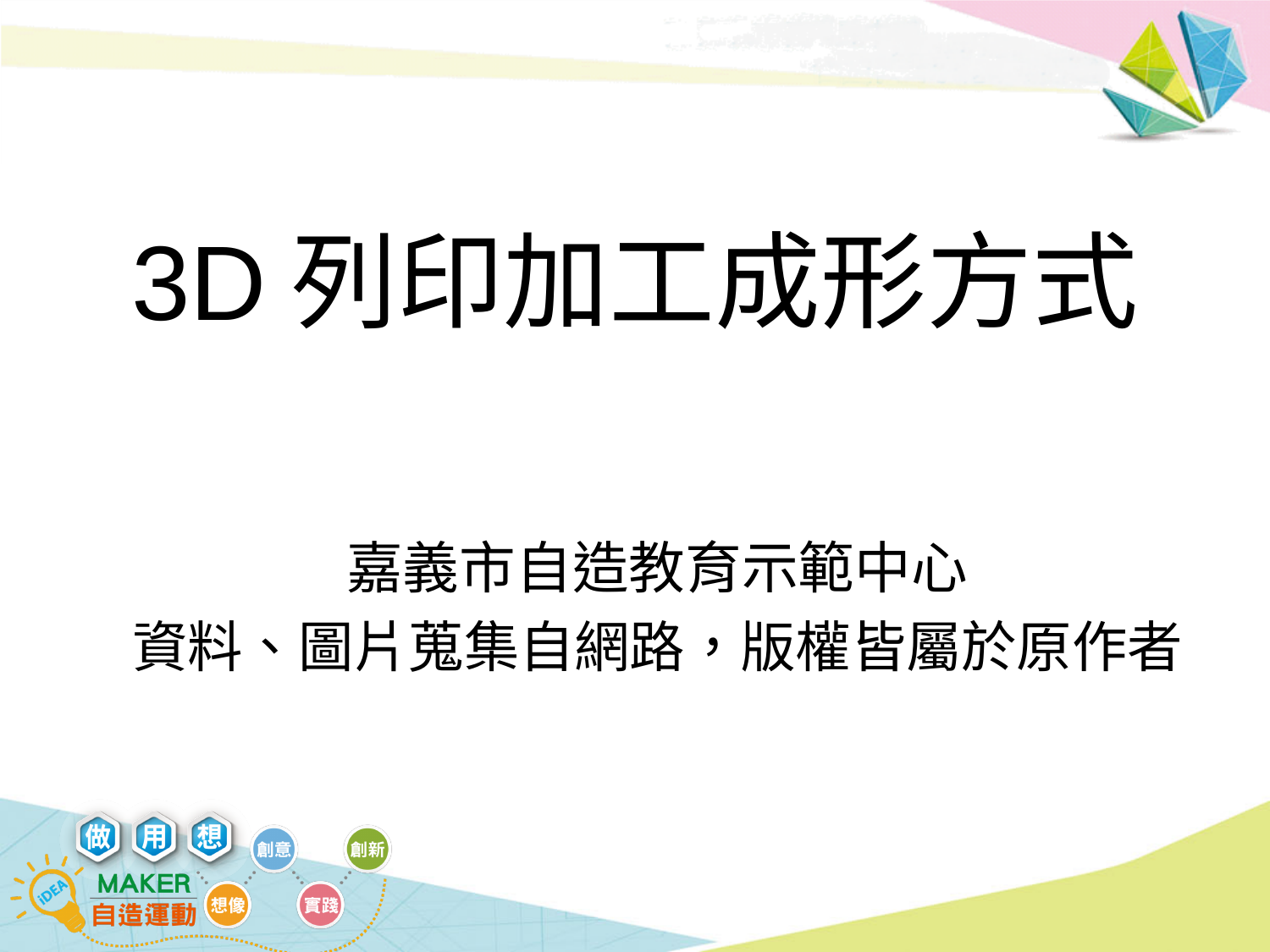

# 3D列印加工成形方式
嘉義市自造教育示範中心
資料、圖片蒐集自網路，版權皆屬於原作者